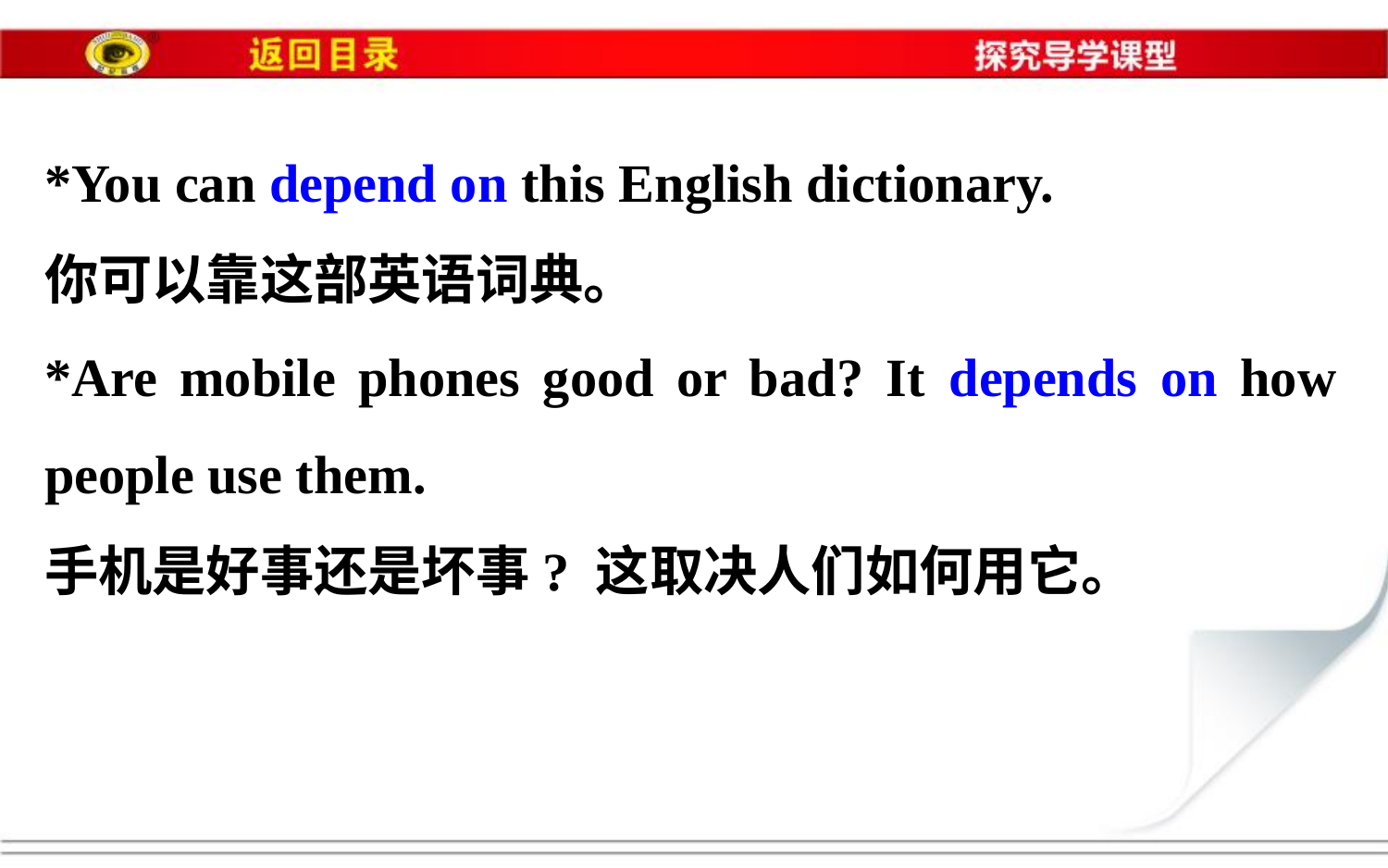

*You can depend on this English dictionary.
你可以靠这部英语词典。
*Are mobile phones good or bad? It depends on how people use them.
手机是好事还是坏事? 这取决人们如何用它。